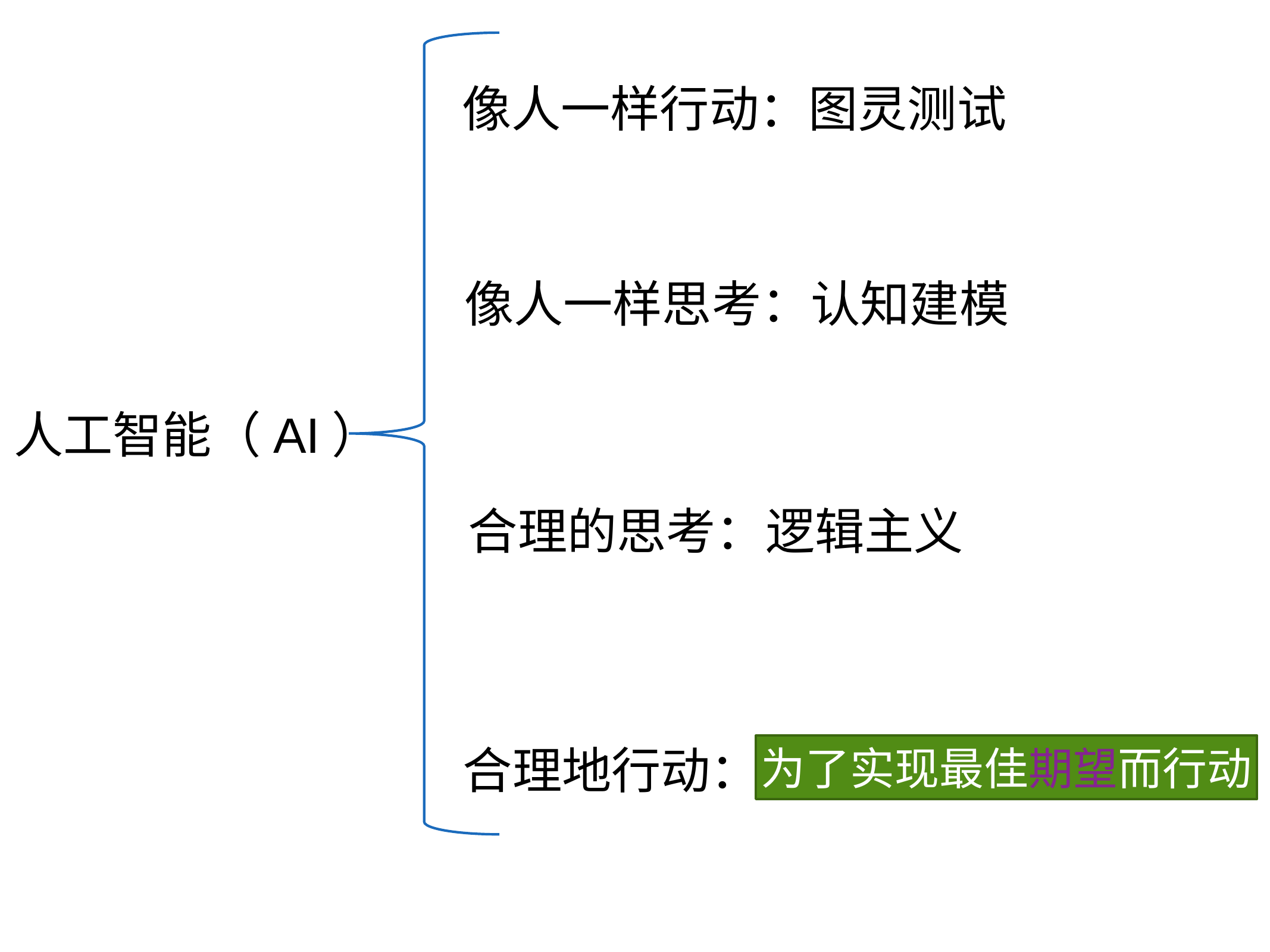

像人一样行动：图灵测试
像人一样思考：认知建模
人工智能（AI）
合理的思考：逻辑主义
合理地行动：
为了实现最佳期望而行动